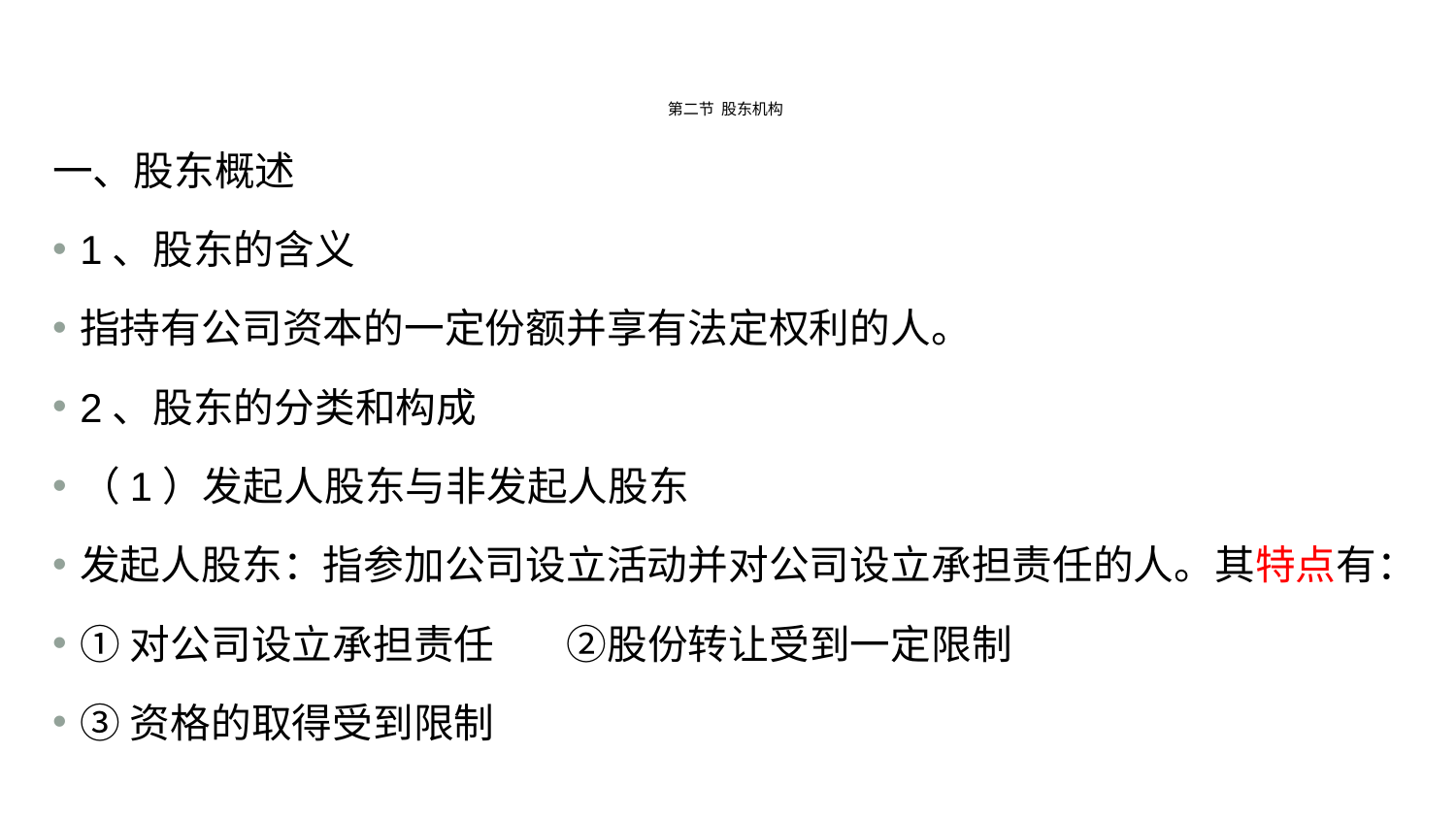

# 第二节  股东机构
一、股东概述
1、股东的含义
指持有公司资本的一定份额并享有法定权利的人。
2、股东的分类和构成
（1）发起人股东与非发起人股东
发起人股东：指参加公司设立活动并对公司设立承担责任的人。其特点有：
①对公司设立承担责任        ②股份转让受到一定限制
③资格的取得受到限制